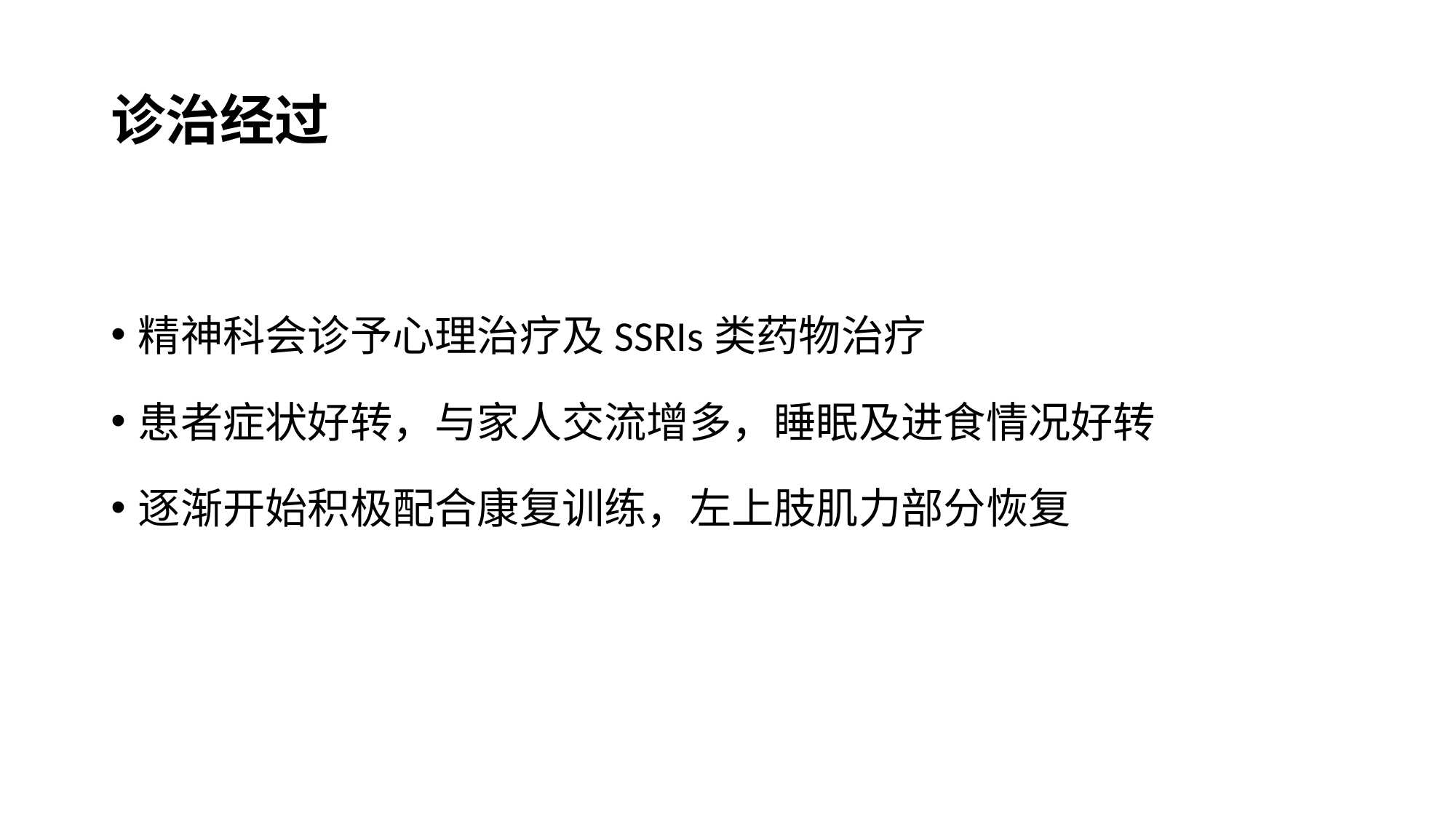

# 诊治经过
精神科会诊予心理治疗及SSRIs类药物治疗
患者症状好转，与家人交流增多，睡眠及进食情况好转
逐渐开始积极配合康复训练，左上肢肌力部分恢复